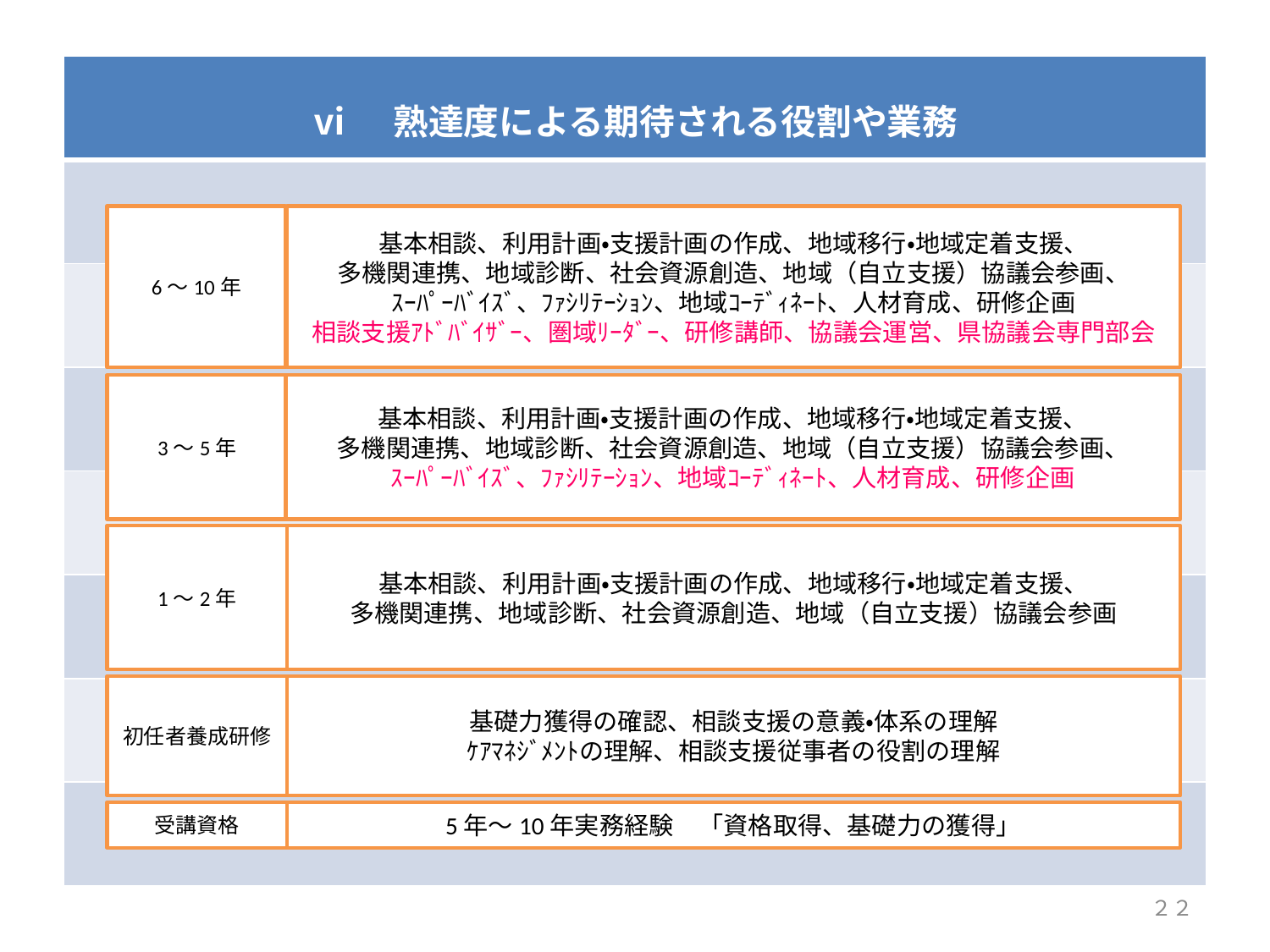

| ⅵ　熟達度による期待される役割や業務 |
| --- |
|  |
|  |
|  |
|  |
|  |
|  |
|  |
6～10年
基本相談、利用計画・支援計画の作成、地域移行・地域定着支援、
多機関連携、地域診断、社会資源創造、地域（自立支援）協議会参画、
ｽｰﾊﾟｰﾊﾞｲｽﾞ、ﾌｧｼﾘﾃｰｼｮﾝ、地域ｺｰﾃﾞｨﾈｰﾄ、人材育成、研修企画
相談支援ｱﾄﾞﾊﾞｲｻﾞｰ、圏域ﾘｰﾀﾞｰ、研修講師、協議会運営、県協議会専門部会
3～5年
基本相談、利用計画・支援計画の作成、地域移行・地域定着支援、
多機関連携、地域診断、社会資源創造、地域（自立支援）協議会参画、
ｽｰﾊﾟｰﾊﾞｲｽﾞ、ﾌｧｼﾘﾃｰｼｮﾝ、地域ｺｰﾃﾞｨﾈｰﾄ、人材育成、研修企画
1～2年
基本相談、利用計画・支援計画の作成、地域移行・地域定着支援、
多機関連携、地域診断、社会資源創造、地域（自立支援）協議会参画
初任者養成研修
基礎力獲得の確認、相談支援の意義・体系の理解
ｹｱﾏﾈｼﾞﾒﾝﾄの理解、相談支援従事者の役割の理解
受講資格
5年～10年実務経験　「資格取得、基礎力の獲得」
２２